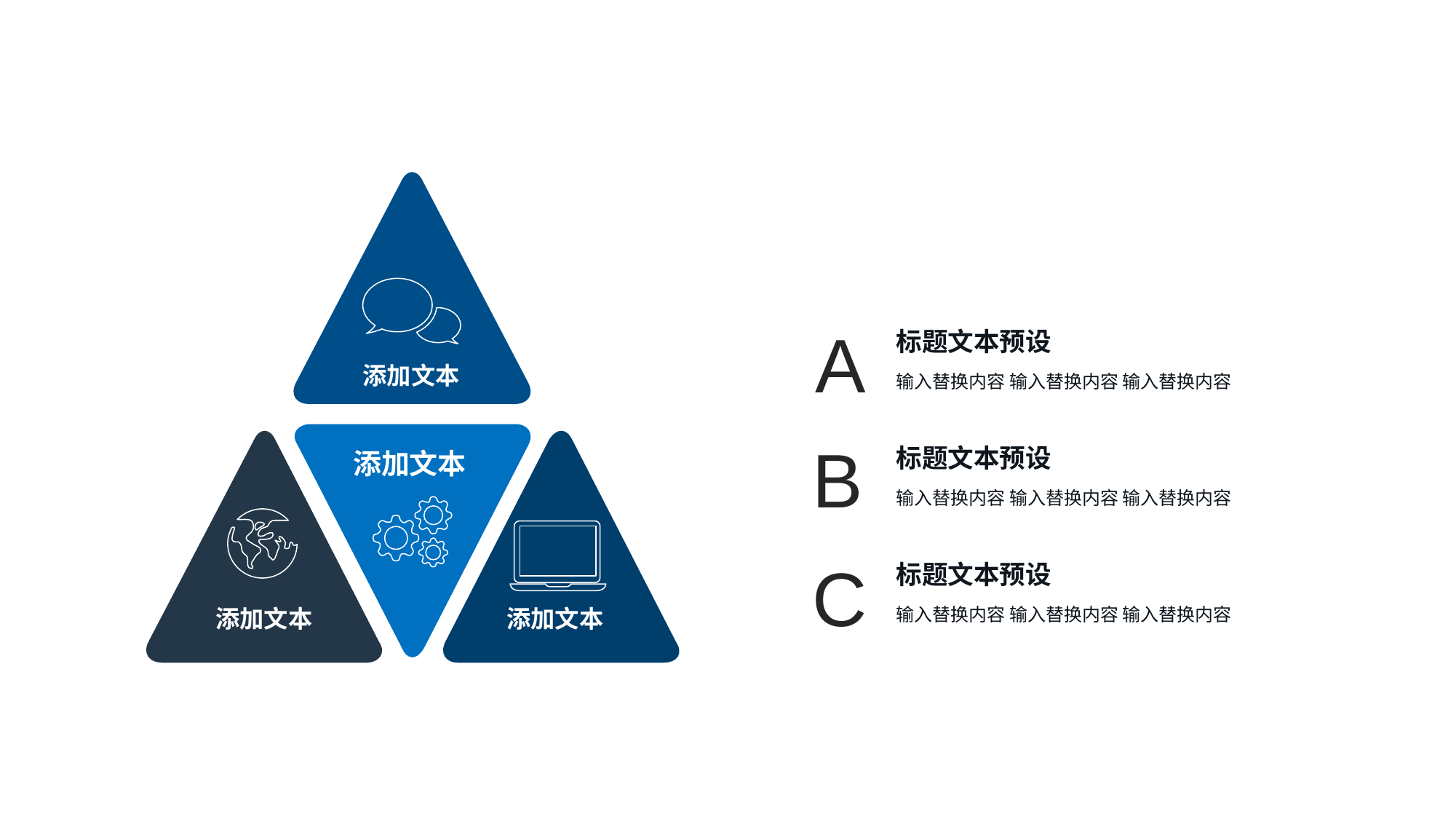

添加文本
A
标题文本预设
输入替换内容 输入替换内容 输入替换内容

添加文本

B

添加文本

添加文本
标题文本预设
输入替换内容 输入替换内容 输入替换内容
C
标题文本预设
输入替换内容 输入替换内容 输入替换内容